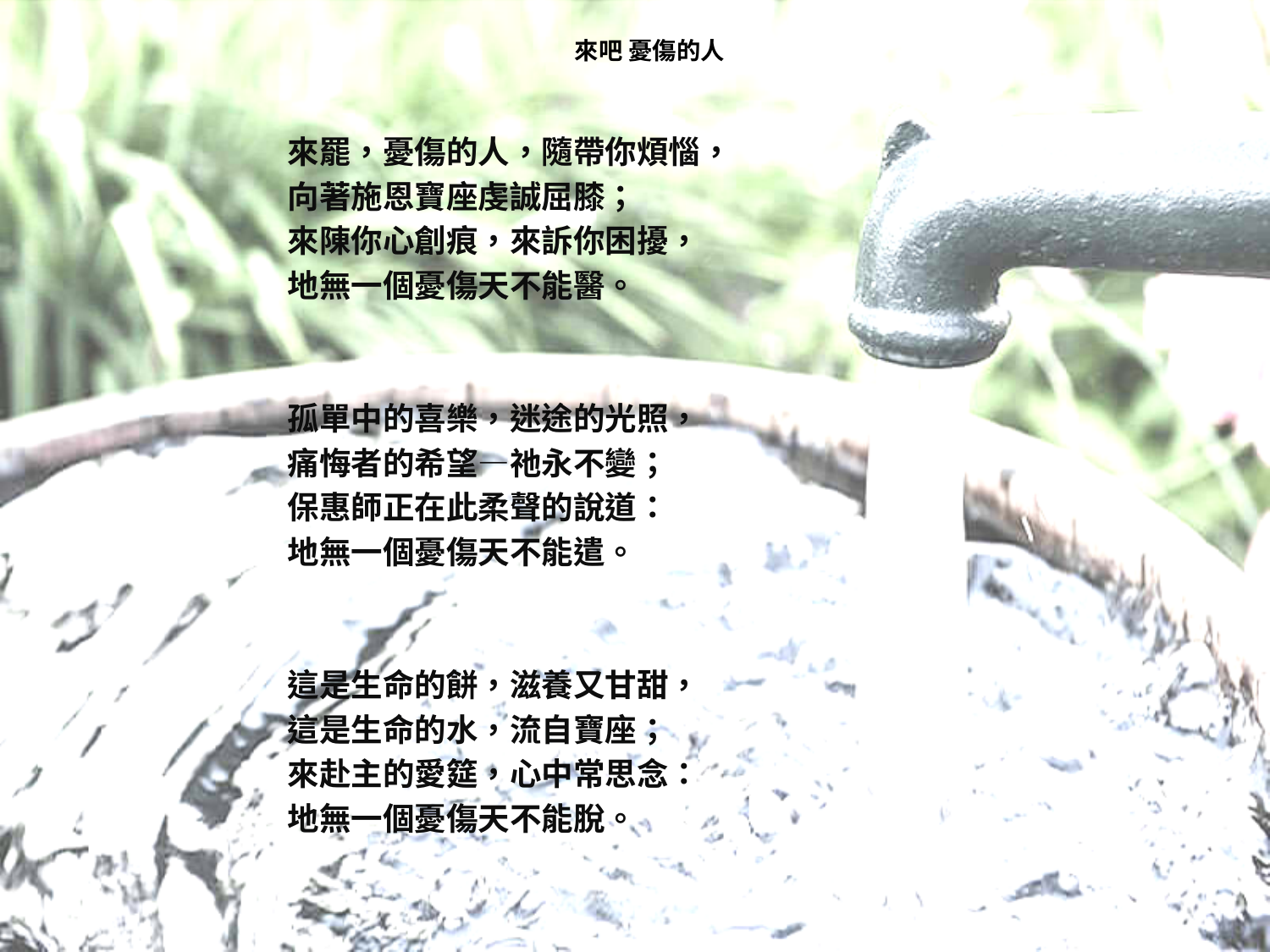

# 來吧 憂傷的人
來罷，憂傷的人，隨帶你煩惱，
向著施恩寶座虔誠屈膝；
來陳你心創痕，來訴你困擾，
地無一個憂傷天不能醫。

孤單中的喜樂，迷途的光照，
痛悔者的希望—祂永不變；
保惠師正在此柔聲的說道：
地無一個憂傷天不能遣。

這是生命的餅，滋養又甘甜，
這是生命的水，流自寶座；
來赴主的愛筵，心中常思念：
地無一個憂傷天不能脫。